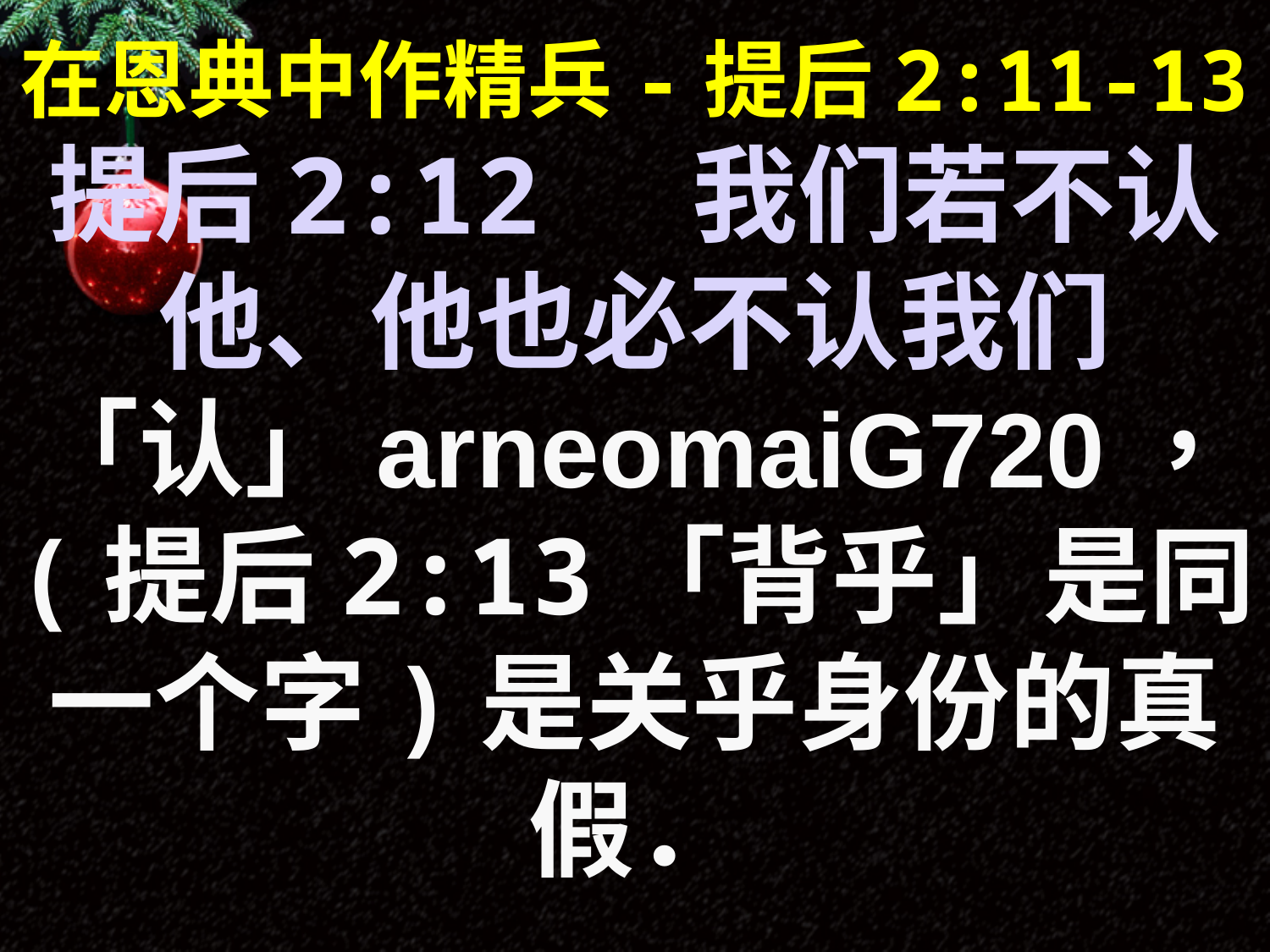

在恩典中作精兵-提后2:11-13
提后2:12  我们若不认他、他也必不认我们
「认」arneomaiG720， (提后2:13「背乎」是同一个字)是关乎身份的真假．